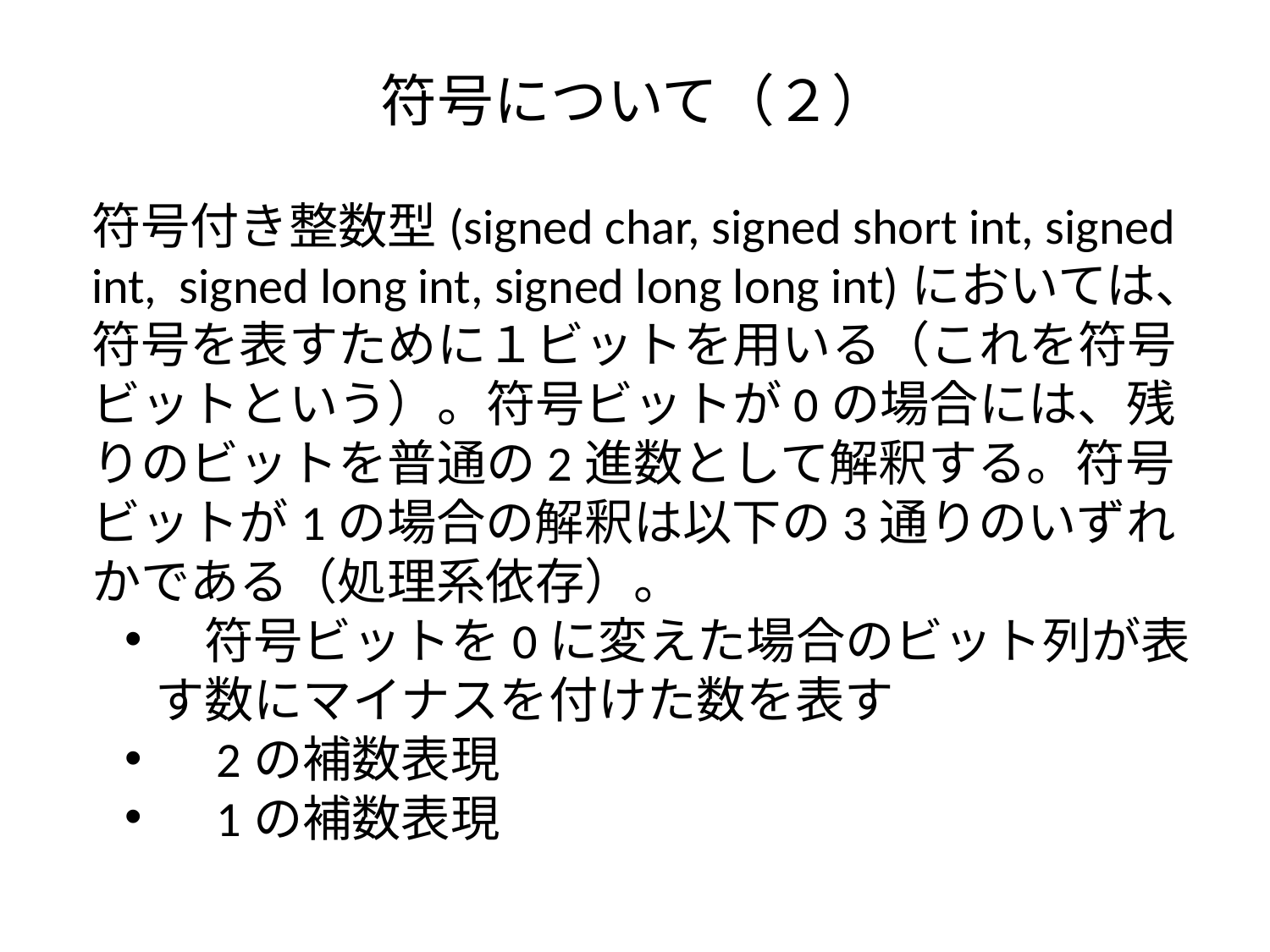

# 符号について（２）
符号付き整数型(signed char, signed short int, signed int,  signed long int, signed long long int)においては、符号を表すために１ビットを用いる（これを符号ビットという）。符号ビットが0の場合には、残りのビットを普通の2進数として解釈する。符号ビットが1の場合の解釈は以下の3通りのいずれかである（処理系依存）。
　符号ビットを0に変えた場合のビット列が表す数にマイナスを付けた数を表す
　2の補数表現
　1の補数表現